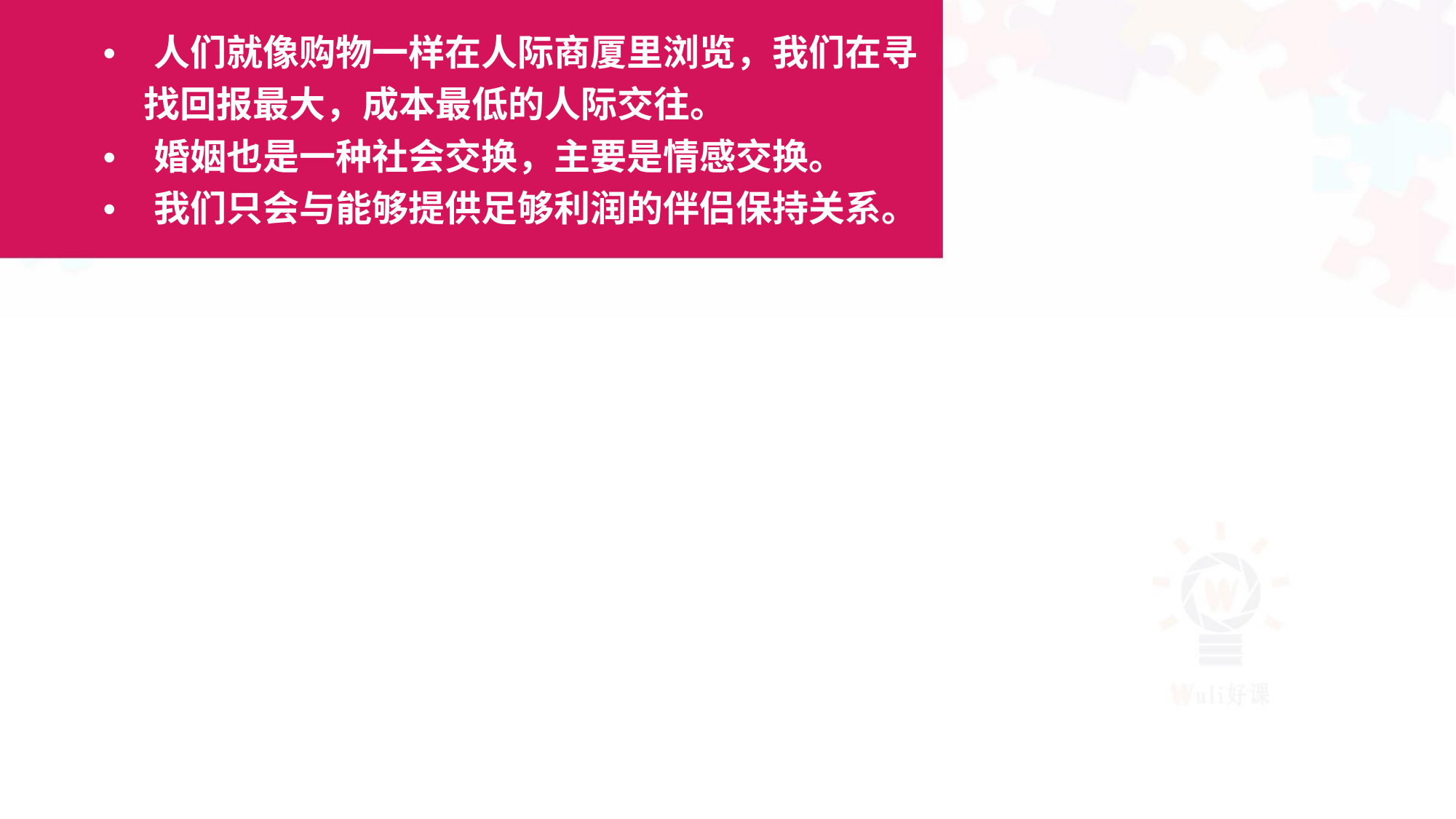

• 人们就像购物一样在人际商厦里浏览，我们在寻
找回报最大，成本最低的人际交往。
• 婚姻也是一种社会交换，主要是情感交换。
• 我们只会与能够提供足够利润的伴侣保持关系。